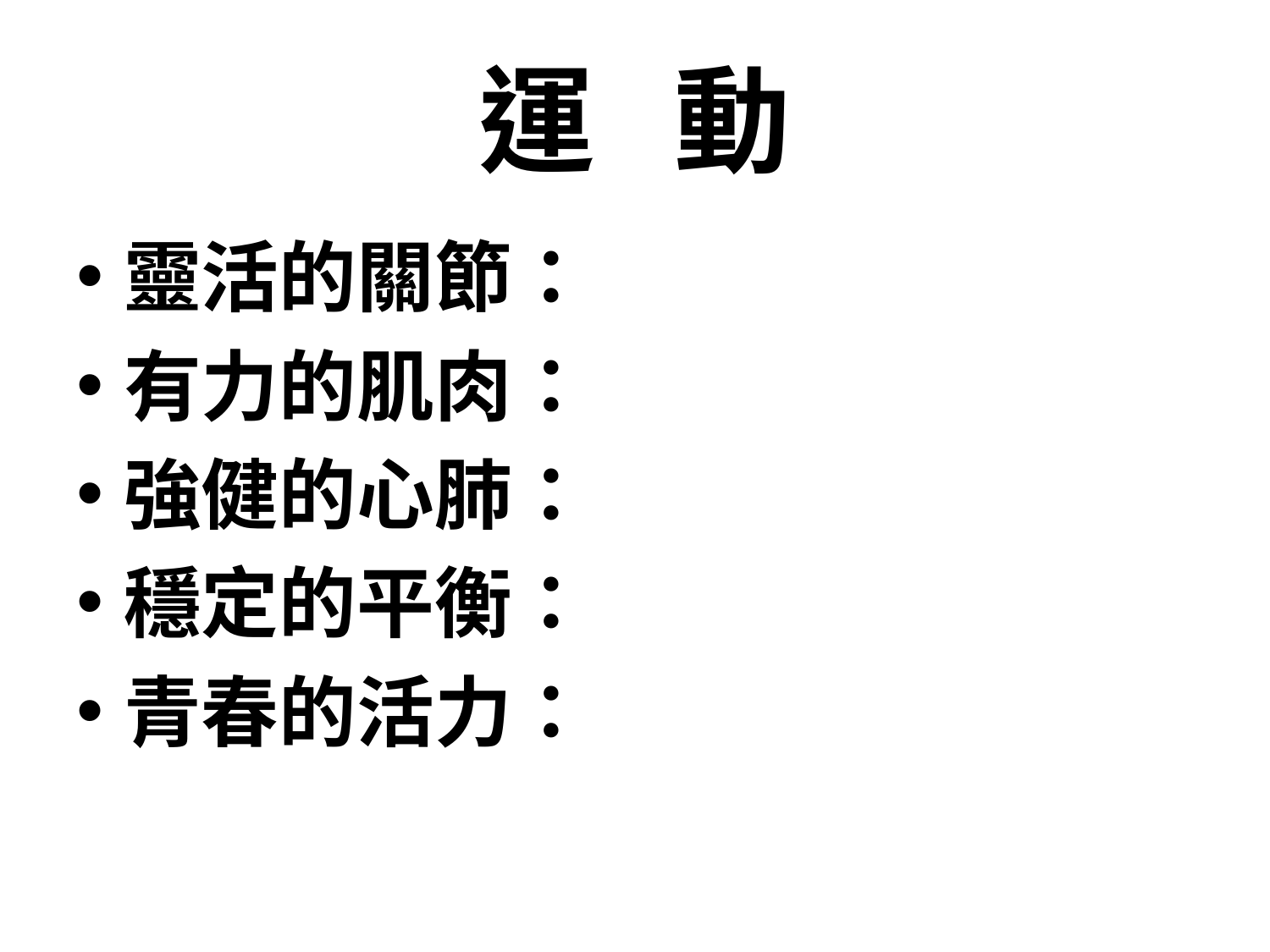

# 運   動
靈活的關節：
有力的肌肉：
強健的心肺：
穩定的平衡：
青春的活力：